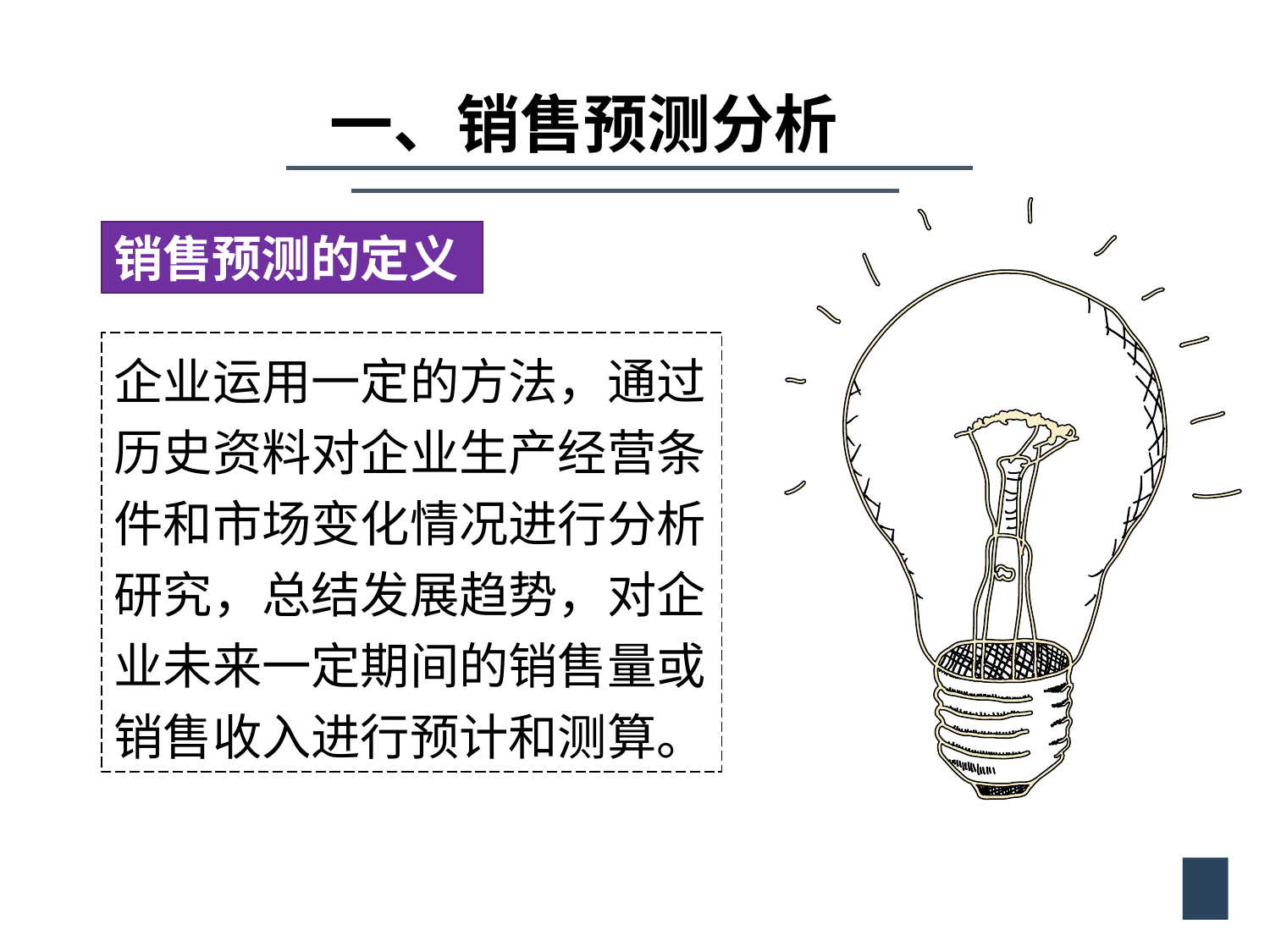

一、销售预测分析

销售预测的定义
企业运用一定的方法，通过历史资料对企业生产经营条件和市场变化情况进行分析研究，总结发展趋势，对企业未来一定期间的销售量或销售收入进行预计和测算。